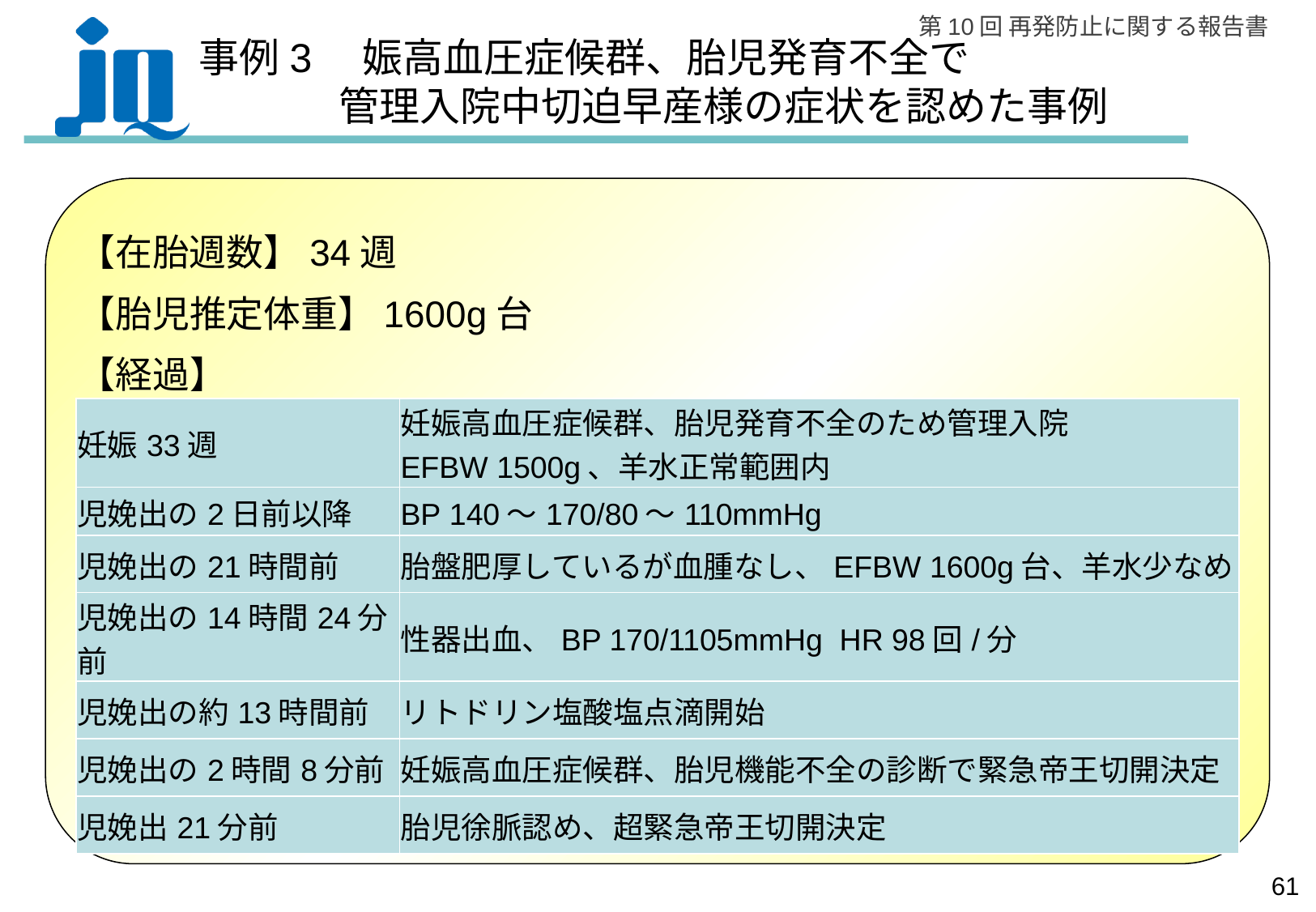

# 事例3　娠高血圧症候群、胎児発育不全で 　　　  管理入院中切迫早産様の症状を認めた事例
【在胎週数】34週
【胎児推定体重】1600g台
【経過】

| 妊娠33週 | 妊娠高血圧症候群、胎児発育不全のため管理入院 EFBW 1500g、羊水正常範囲内 |
| --- | --- |
| 児娩出の2日前以降 | BP 140～170/80～110mmHg |
| 児娩出の21時間前 | 胎盤肥厚しているが血腫なし、EFBW 1600g台、羊水少なめ |
| 児娩出の14時間24分前 | 性器出血、BP 170/1105mmHg HR 98回/分 |
| 児娩出の約13時間前 | リトドリン塩酸塩点滴開始 |
| 児娩出の2時間8分前 | 妊娠高血圧症候群、胎児機能不全の診断で緊急帝王切開決定 |
| 児娩出21分前 | 胎児徐脈認め、超緊急帝王切開決定 |
61